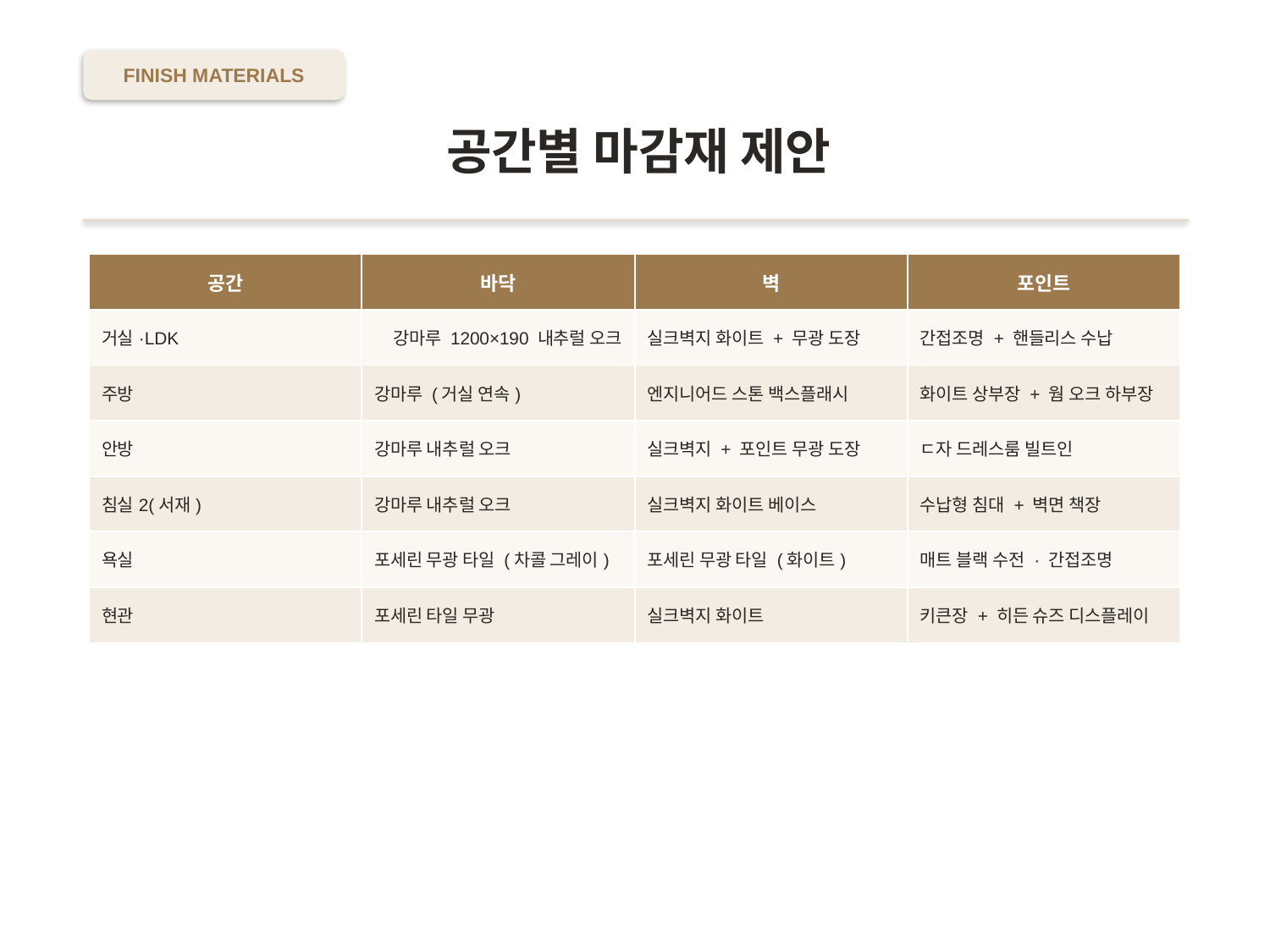

FINISH MATERIALS
공간별 마감재 제안

| 공간 | 바닥 | 벽 | 포인트 |
| --- | --- | --- | --- |
| 거실·LDK | 강마루 1200×190 내추럴 오크 | 실크벽지 화이트 + 무광 도장 | 간접조명 + 핸들리스 수납 |
| 주방 | 강마루 (거실 연속) | 엔지니어드 스톤 백스플래시 | 화이트 상부장 + 웜 오크 하부장 |
| 안방 | 강마루 내추럴 오크 | 실크벽지 + 포인트 무광 도장 | ㄷ자 드레스룸 빌트인 |
| 침실2(서재) | 강마루 내추럴 오크 | 실크벽지 화이트 베이스 | 수납형 침대 + 벽면 책장 |
| 욕실 | 포세린 무광 타일 (차콜 그레이) | 포세린 무광 타일 (화이트) | 매트 블랙 수전 · 간접조명 |
| 현관 | 포세린 타일 무광 | 실크벽지 화이트 | 키큰장 + 히든 슈즈 디스플레이 |